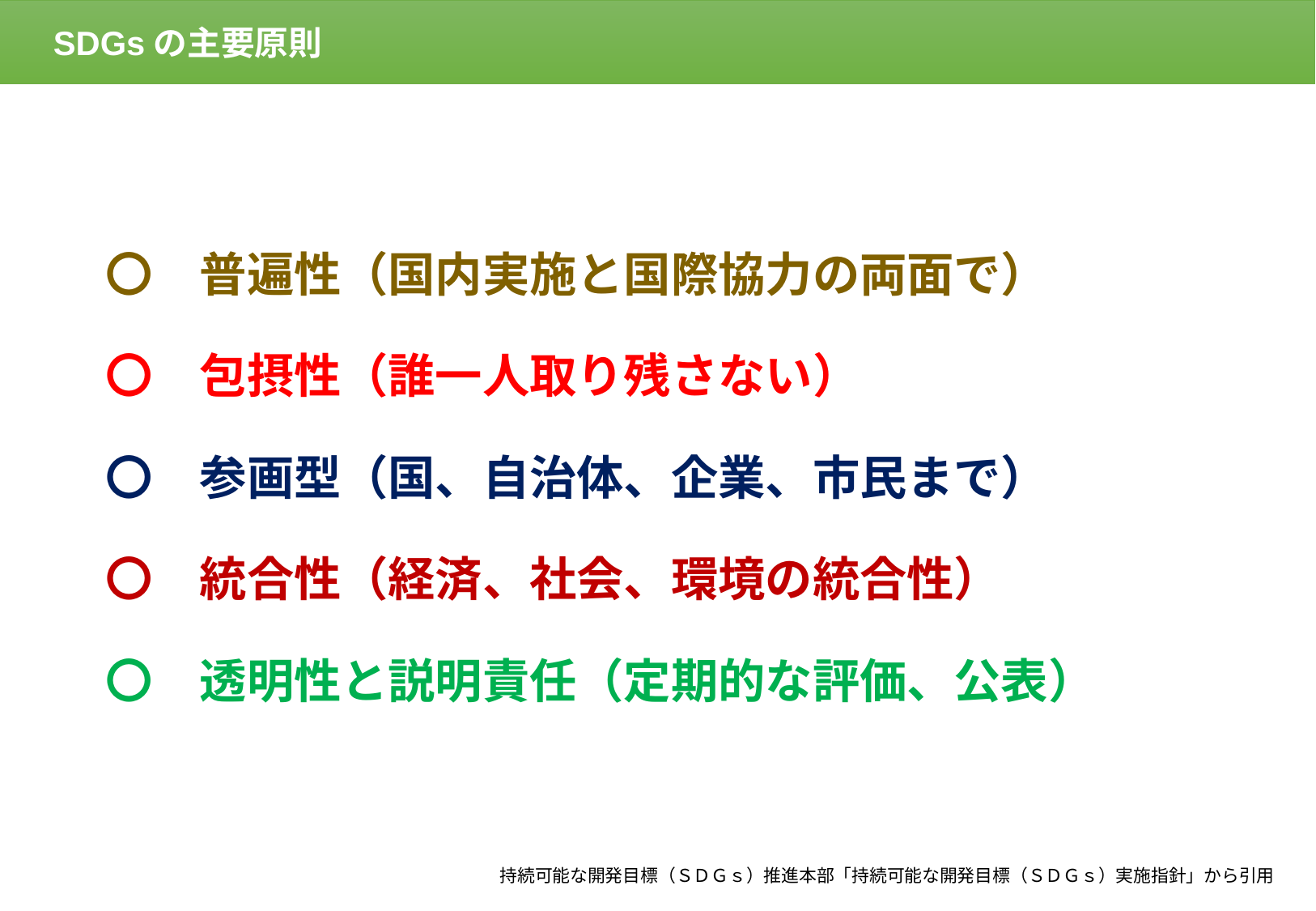

SDGsの主要原則
〇　普遍性（国内実施と国際協力の両面で）
〇　包摂性（誰一人取り残さない）
〇　参画型（国、自治体、企業、市民まで）
〇　統合性（経済、社会、環境の統合性）
〇　透明性と説明責任（定期的な評価、公表）
持続可能な開発目標（ＳＤＧｓ）推進本部「持続可能な開発目標（ＳＤＧｓ）実施指針」から引用